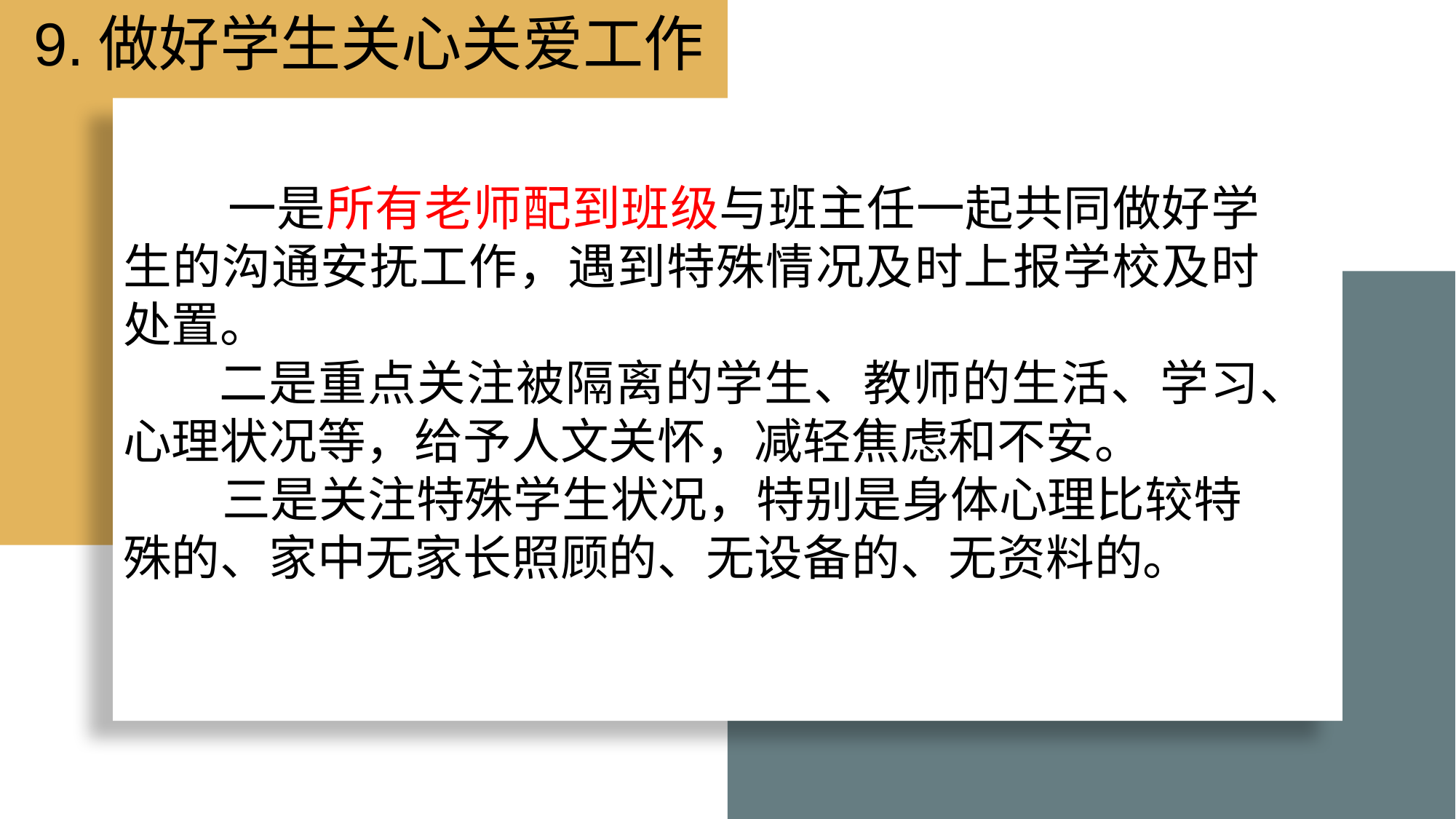

9.做好学生关心关爱工作

        一是所有老师配到班级与班主任一起共同做好学生的沟通安抚工作，遇到特殊情况及时上报学校及时处置。
       二是重点关注被隔离的学生、教师的生活、学习、心理状况等，给予人文关怀，减轻焦虑和不安。
        三是关注特殊学生状况，特别是身体心理比较特殊的、家中无家长照顾的、无设备的、无资料的。